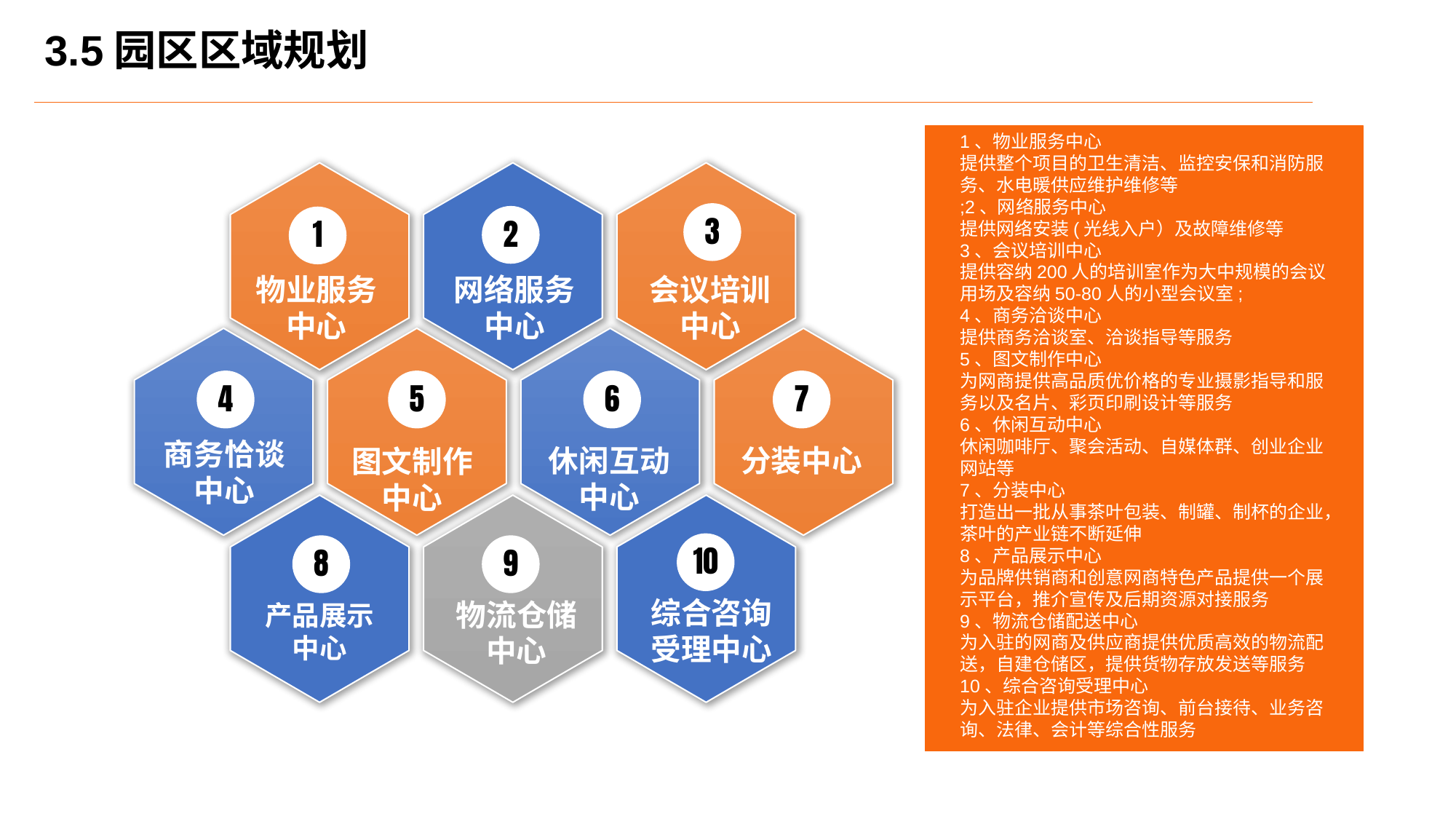

3.5园区区域规划
1、物业服务中心
提供整个项目的卫生清洁、监控安保和消防服务、水电暖供应维护维修等
;2、网络服务中心
提供网络安装(光线入户）及故障维修等
3、会议培训中心
提供容纳200人的培训室作为大中规模的会议用场及容纳50-80人的小型会议室;
4、商务洽谈中心
提供商务洽谈室、洽谈指导等服务
5、图文制作中心
为网商提供高品质优价格的专业摄影指导和服务以及名片、彩页印刷设计等服务
6、休闲互动中心
休闲咖啡厅、聚会活动、自媒体群、创业企业网站等
7、分装中心
打造出一批从事茶叶包装、制罐、制杯的企业，茶叶的产业链不断延伸
8、产品展示中心
为品牌供销商和创意网商特色产品提供一个展示平台，推介宣传及后期资源对接服务
9、物流仓储配送中心
为入驻的网商及供应商提供优质高效的物流配送，自建仓储区，提供货物存放发送等服务
10、综合咨询受理中心
为入驻企业提供市场咨询、前台接待、业务咨询、法律、会计等综合性服务

3
2
1
网络服务中心

物业服务中心

会议培训中心

4
5
6
7
商务恰谈中心
休闲互动中心

分装中心
图文制作中心

10
8
9
综合咨询受理中心
物流仓储中心
产品展示中心